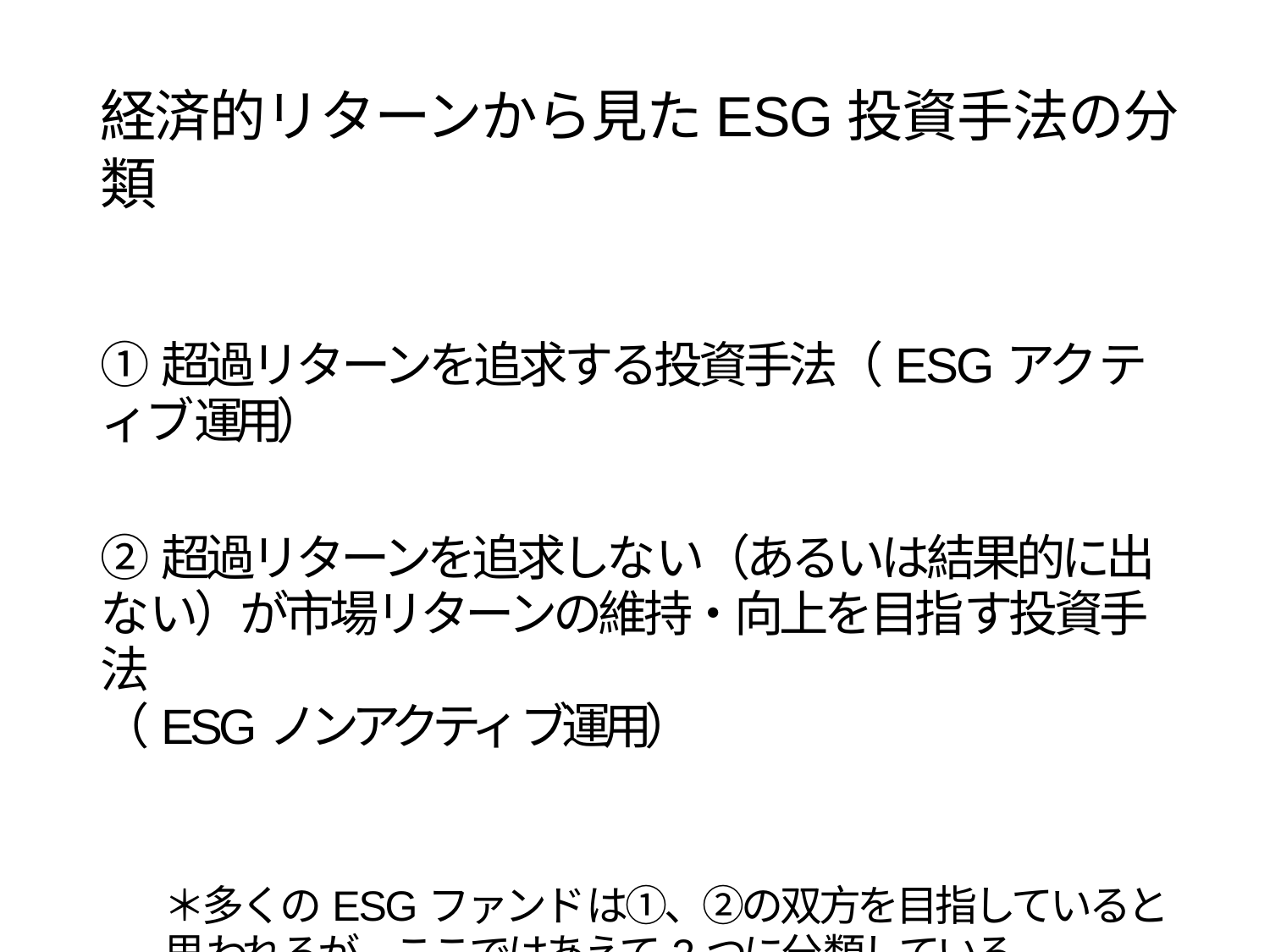

経済的リターンから見たESG投資手法の分類

①超過リターンを追求する投資手法（ESGアクティブ運用）

②超過リターンを追求しない（あるいは結果的に出ない）が市場リターンの維持・向上を目指す投資手法
（ESGノンアクティブ運用）

＊多くのESGファンドは①、②の双方を目指していると思われるが、ここではあえて2つに分類している。

5